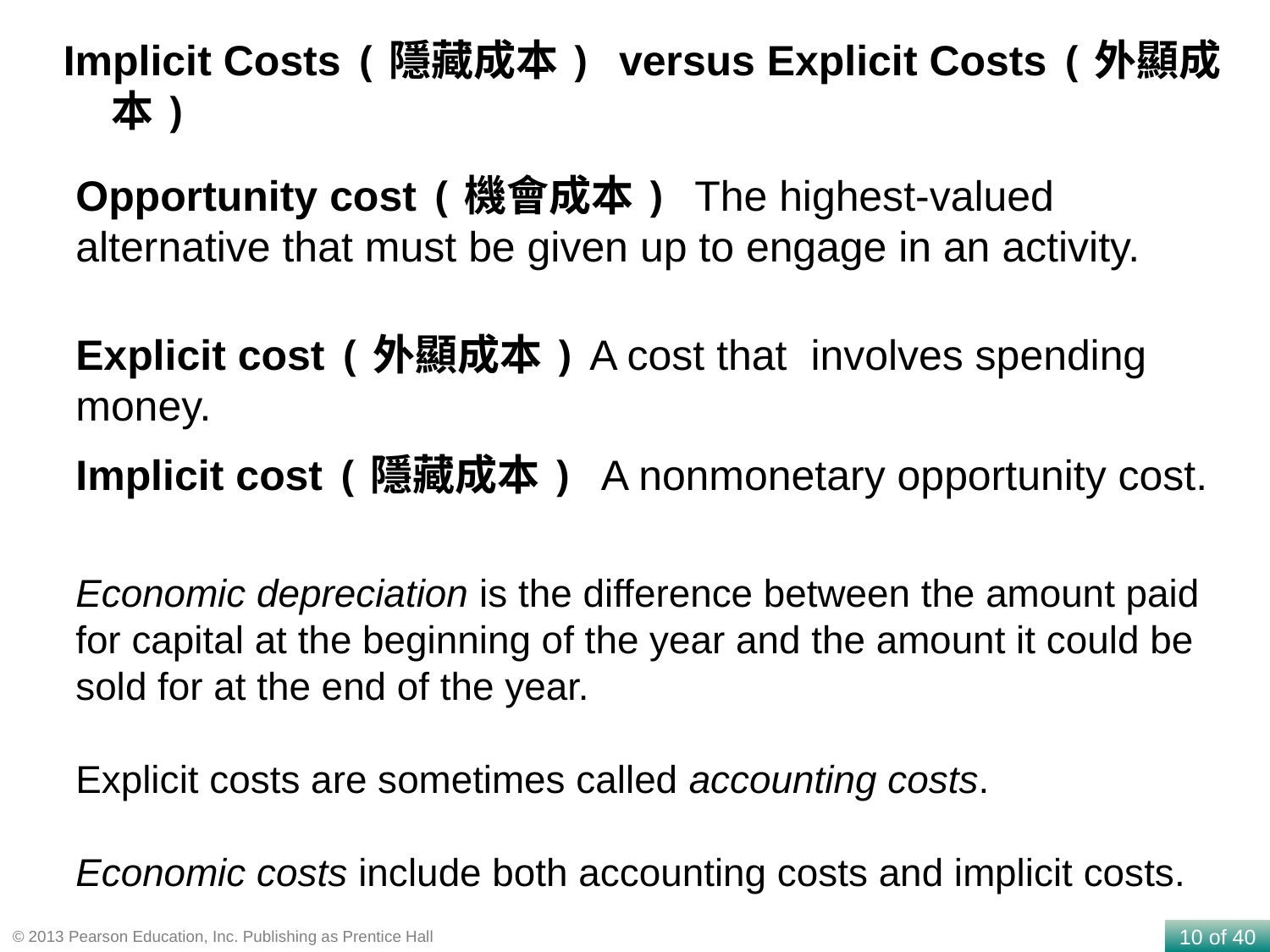

Implicit Costs (隱藏成本) versus Explicit Costs (外顯成本)
Opportunity cost (機會成本) The highest-valued alternative that must be given up to engage in an activity.
Explicit cost (外顯成本) A cost that  involves spending money.
Implicit cost (隱藏成本) A nonmonetary opportunity cost.
Economic depreciation is the difference between the amount paid for capital at the beginning of the year and the amount it could be sold for at the end of the year.

Explicit costs are sometimes called accounting costs.

Economic costs include both accounting costs and implicit costs.